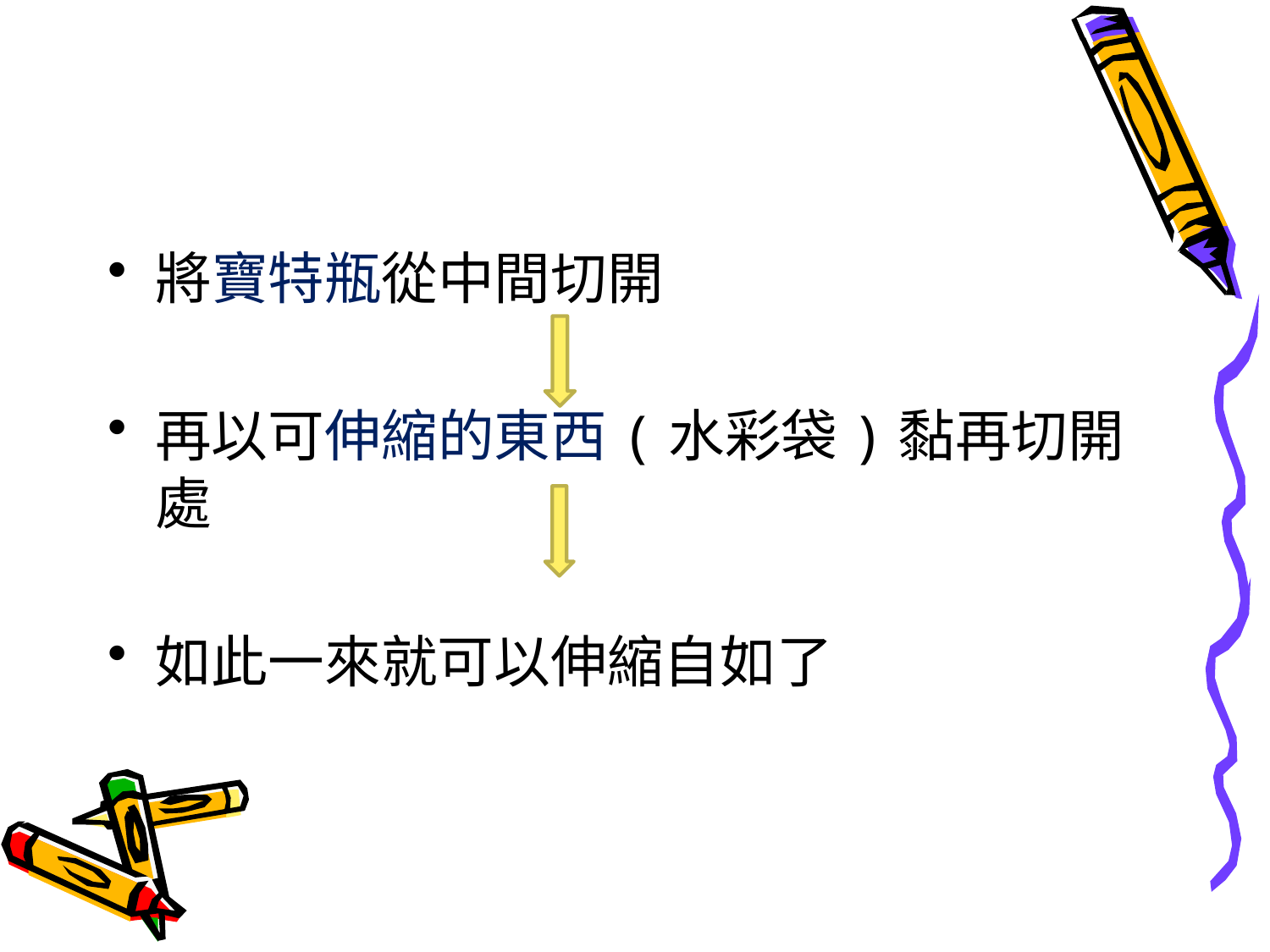

將寶特瓶從中間切開

再以可伸縮的東西(水彩袋)黏再切開處

如此一來就可以伸縮自如了